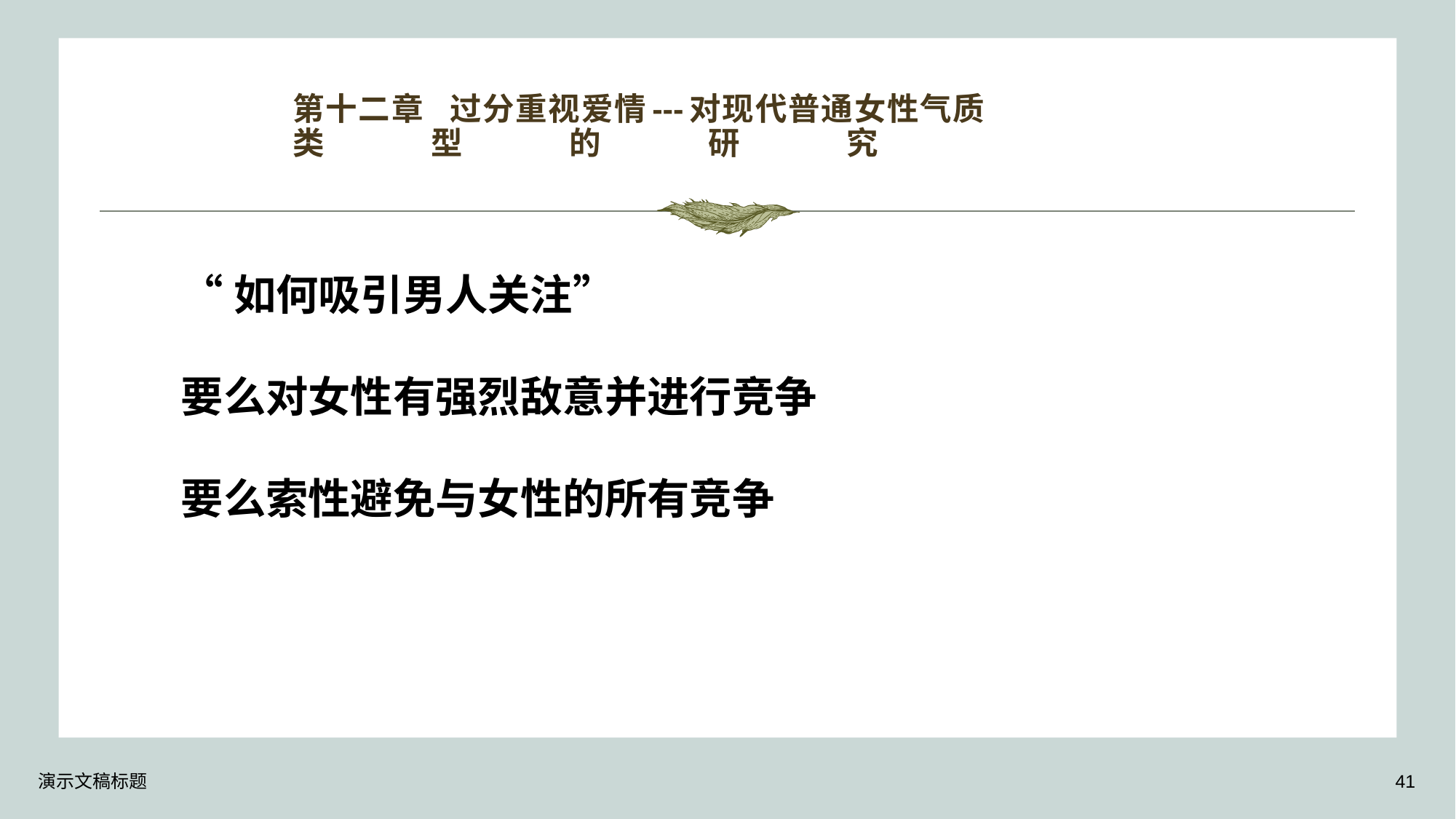

# 第十二章   过分重视爱情---对现代普通女性气质类型的研究
“如何吸引男人关注”
要么对女性有强烈敌意并进行竞争
要么索性避免与女性的所有竞争
演示文稿标题
41